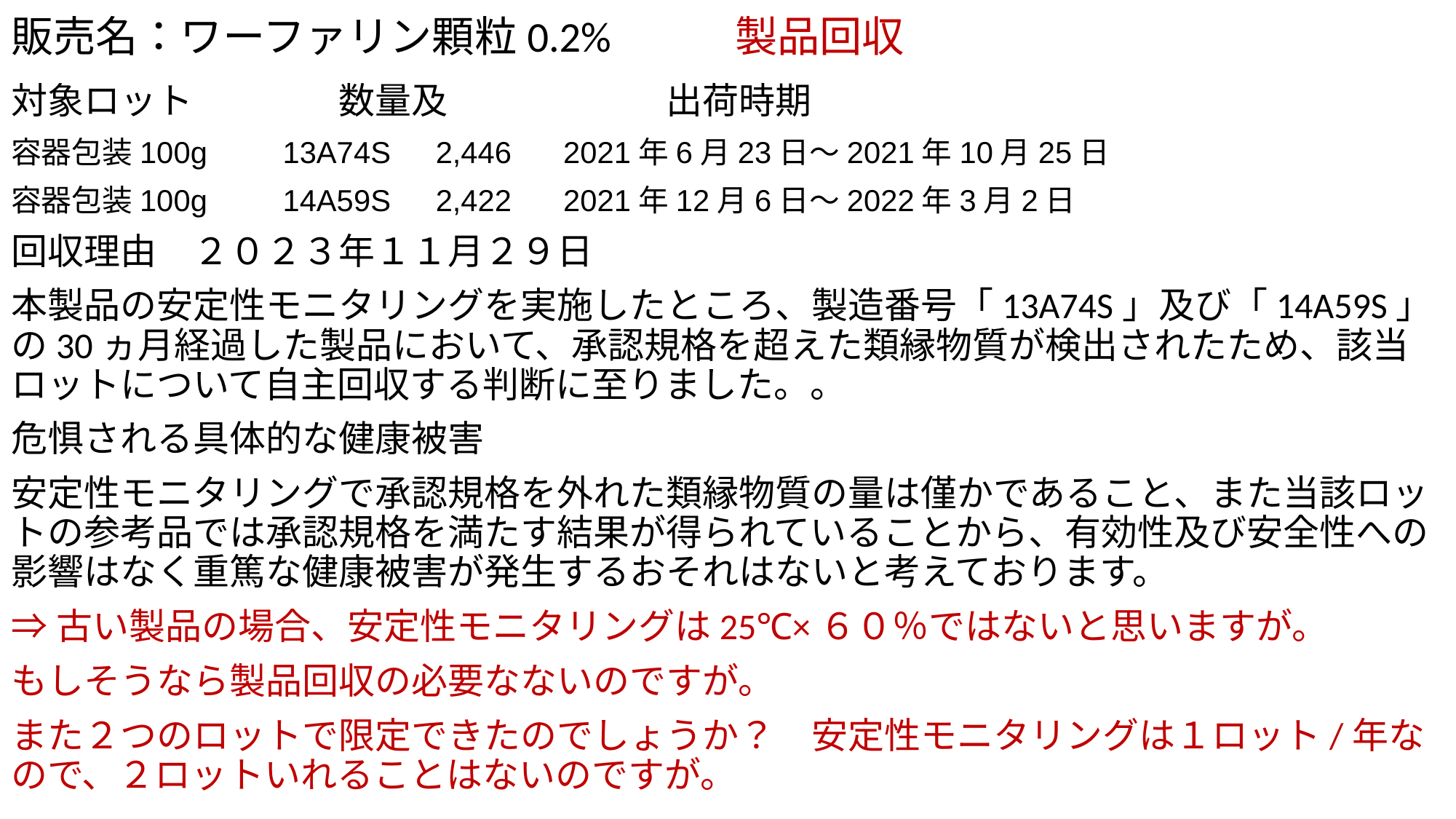

# 販売名：ワーファリン顆粒0.2%  　　 製品回収
対象ロット　　　　数量及　　　　　　出荷時期
容器包装100g　　13A74S　2,446　 2021年6月23日～2021年10月25日
容器包装100g　　14A59S　2,422　 2021年12月6日～2022年3月2日
回収理由　２０２３年１１月２９日
本製品の安定性モニタリングを実施したところ、製造番号「13A74S」及び「14A59S」の30ヵ月経過した製品において、承認規格を超えた類縁物質が検出されたため、該当ロットについて自主回収する判断に至りました。。
危惧される具体的な健康被害
安定性モニタリングで承認規格を外れた類縁物質の量は僅かであること、また当該ロットの参考品では承認規格を満たす結果が得られていることから、有効性及び安全性への影響はなく重篤な健康被害が発生するおそれはないと考えております。
⇒古い製品の場合、安定性モニタリングは25℃×６０％ではないと思いますが。
もしそうなら製品回収の必要なないのですが。
また２つのロットで限定できたのでしょうか？　安定性モニタリングは１ロット/年なので、２ロットいれることはないのですが。